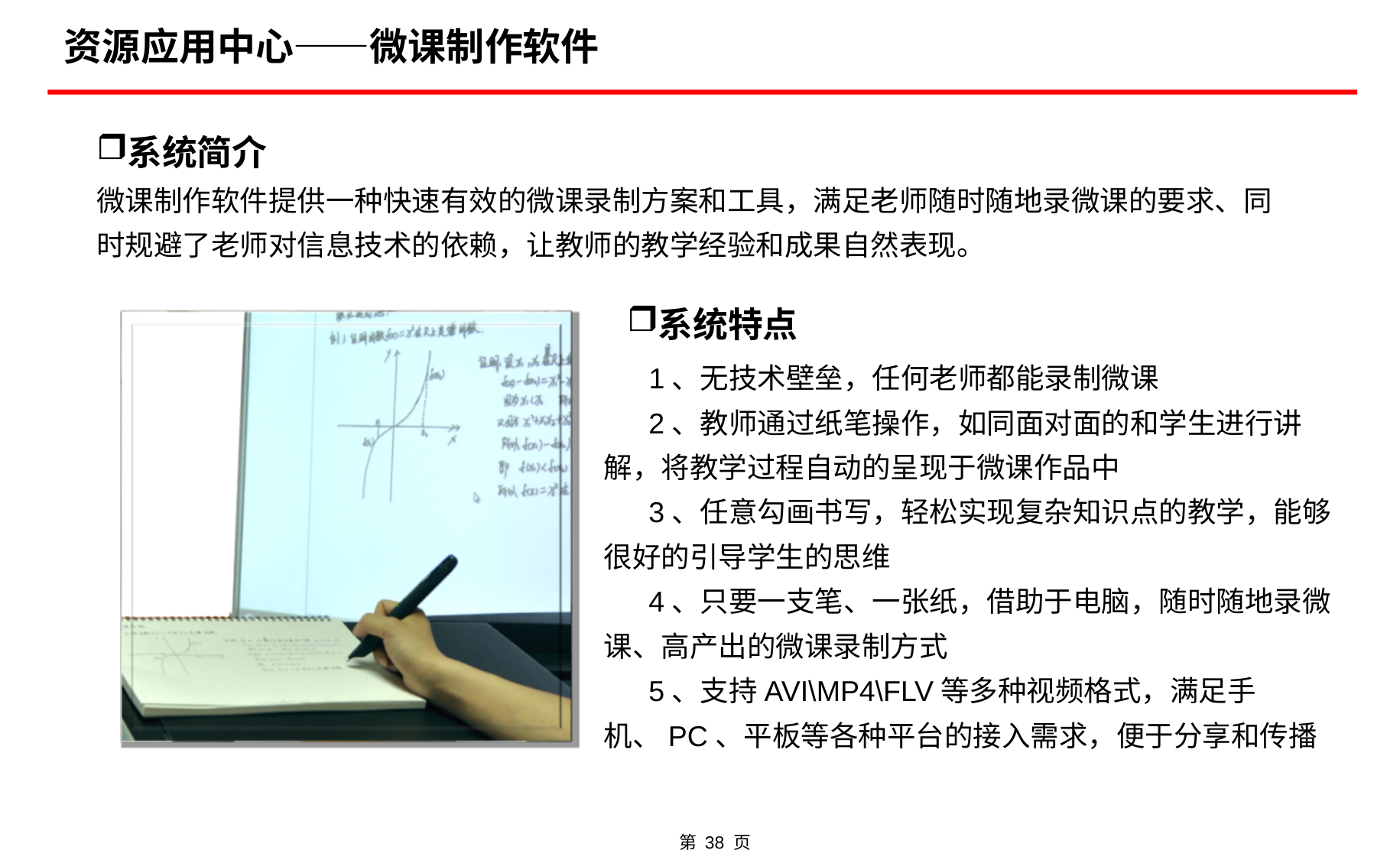

资源应用中心——微课制作软件
系统简介
微课制作软件提供一种快速有效的微课录制方案和工具，满足老师随时随地录微课的要求、同时规避了老师对信息技术的依赖，让教师的教学经验和成果自然表现。

系统特点
1、无技术壁垒，任何老师都能录制微课
2、教师通过纸笔操作，如同面对面的和学生进行讲解，将教学过程自动的呈现于微课作品中
3、任意勾画书写，轻松实现复杂知识点的教学，能够很好的引导学生的思维
4、只要一支笔、一张纸，借助于电脑，随时随地录微课、高产出的微课录制方式
5、支持AVI\MP4\FLV等多种视频格式，满足手机、PC、平板等各种平台的接入需求，便于分享和传播